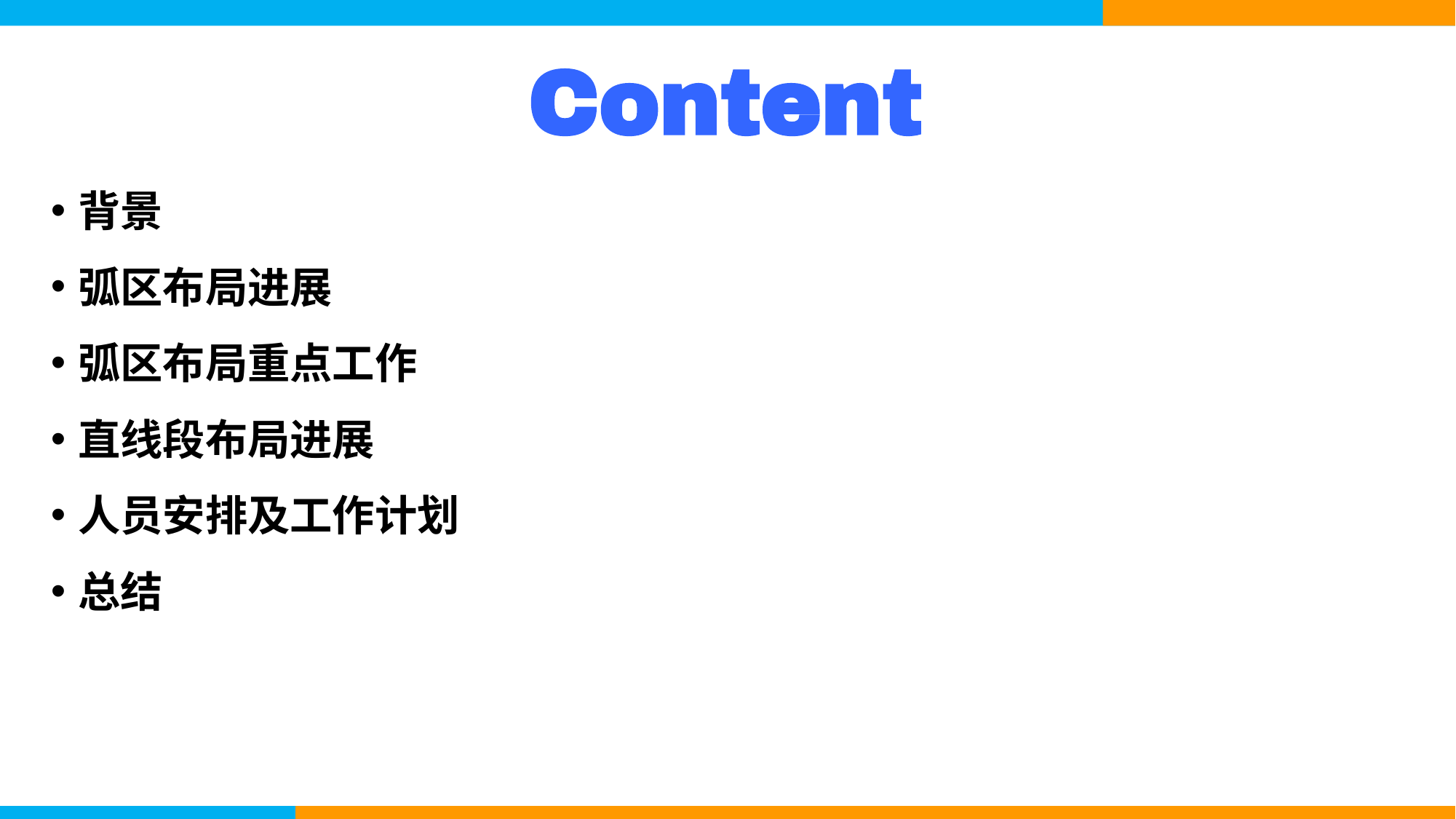

# Content
背景
弧区布局进展
弧区布局重点工作
直线段布局进展
人员安排及工作计划
总结